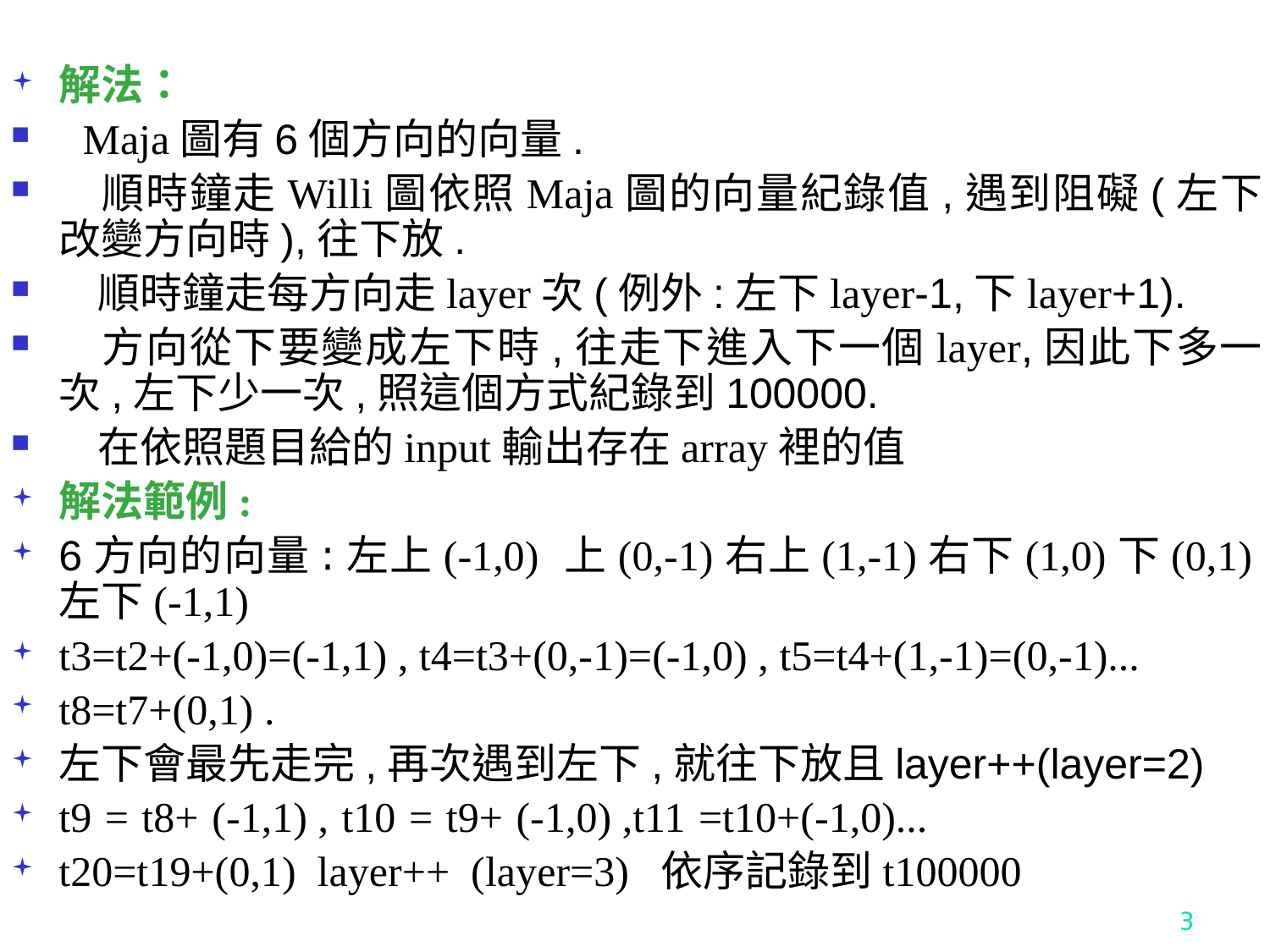

解法：
  Maja圖有6個方向的向量.
   順時鐘走Willi圖依照Maja圖的向量紀錄值,遇到阻礙(左下改變方向時),往下放.
   順時鐘走每方向走layer次(例外:左下layer-1,下layer+1).
   方向從下要變成左下時,往走下進入下一個layer,因此下多一次,左下少一次,照這個方式紀錄到100000.
   在依照題目給的input輸出存在array裡的值
解法範例:
6方向的向量:左上(-1,0) 上(0,-1)右上(1,-1)右下(1,0)下(0,1)左下(-1,1)
t3=t2+(-1,0)=(-1,1) , t4=t3+(0,-1)=(-1,0) , t5=t4+(1,-1)=(0,-1)...
t8=t7+(0,1) .
左下會最先走完,再次遇到左下,就往下放且layer++(layer=2)
t9 = t8+ (-1,1) , t10 = t9+ (-1,0) ,t11 =t10+(-1,0)...
t20=t19+(0,1)  layer++  (layer=3)  依序記錄到t100000

3